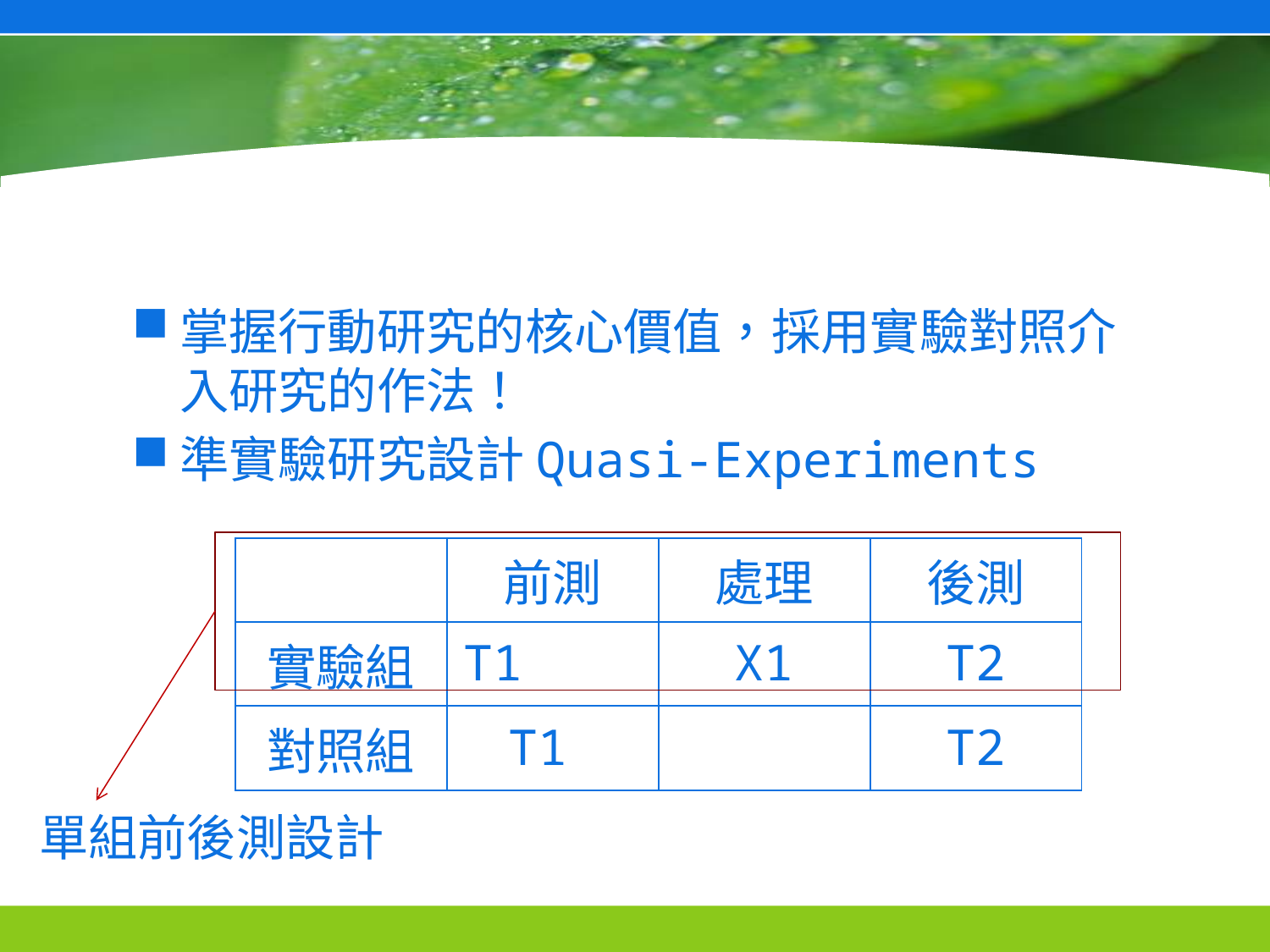

#
掌握行動研究的核心價值，採用實驗對照介入研究的作法！
準實驗研究設計Quasi-Experiments

|  | 前測 | 處理 | 後測 |
| --- | --- | --- | --- |
| 實驗組 | T1 | X1 | T2 |
| 對照組 | T1 |  | T2 |
單組前後測設計